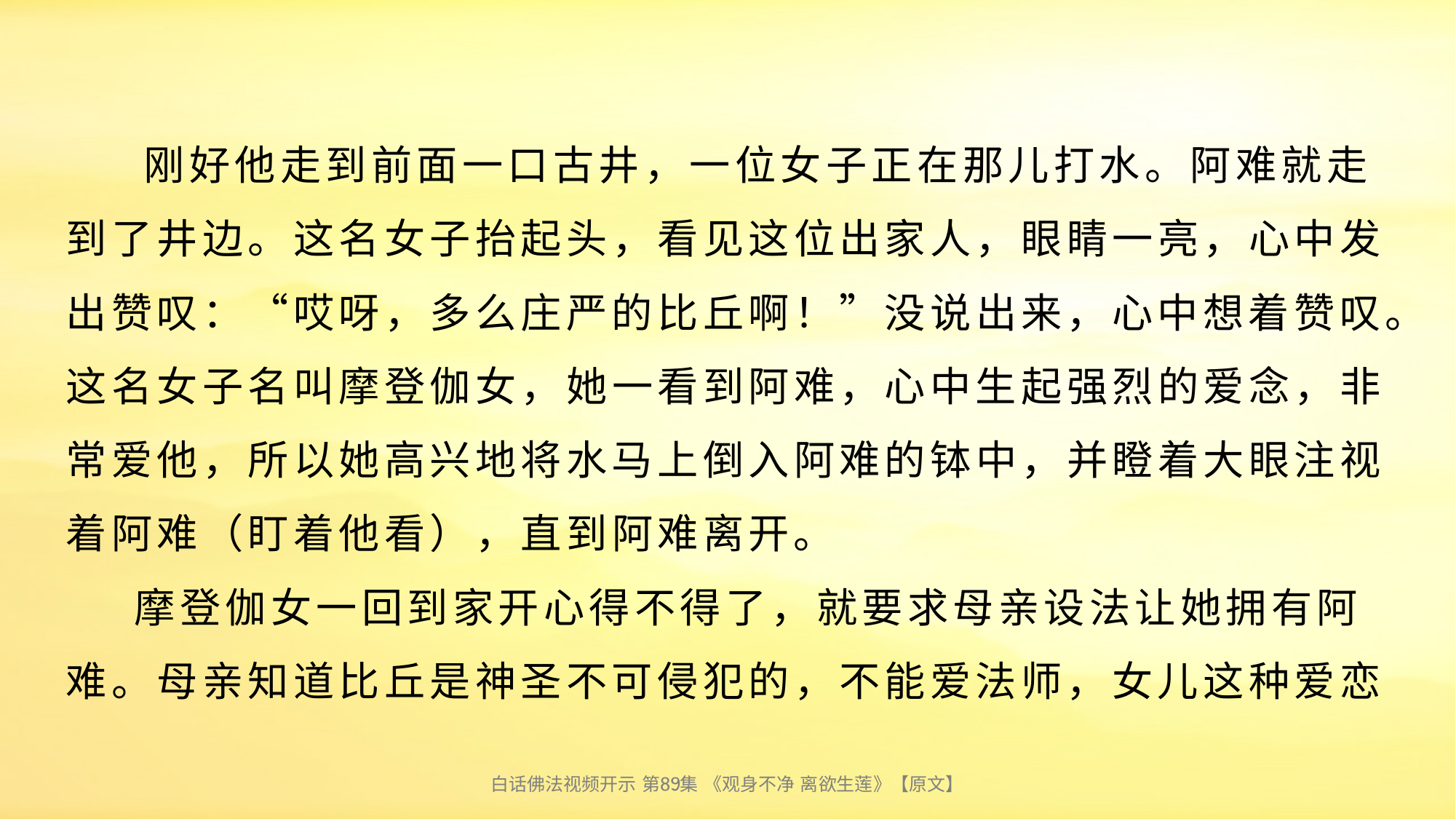

# 刚好他走到前面一口古井，一位女子正在那儿打水。阿难就走到了井边。这名女子抬起头，看见这位出家人，眼睛一亮，心中发出赞叹：“哎呀，多么庄严的比丘啊！”没说出来，心中想着赞叹。这名女子名叫摩登伽女，她一看到阿难，心中生起强烈的爱念，非常爱他，所以她高兴地将水马上倒入阿难的钵中，并瞪着大眼注视着阿难（盯着他看），直到阿难离开。 摩登伽女一回到家开心得不得了，就要求母亲设法让她拥有阿难。母亲知道比丘是神圣不可侵犯的，不能爱法师，女儿这种爱恋
白话佛法视频开示 第89集 《观身不净 离欲生莲》【原文】